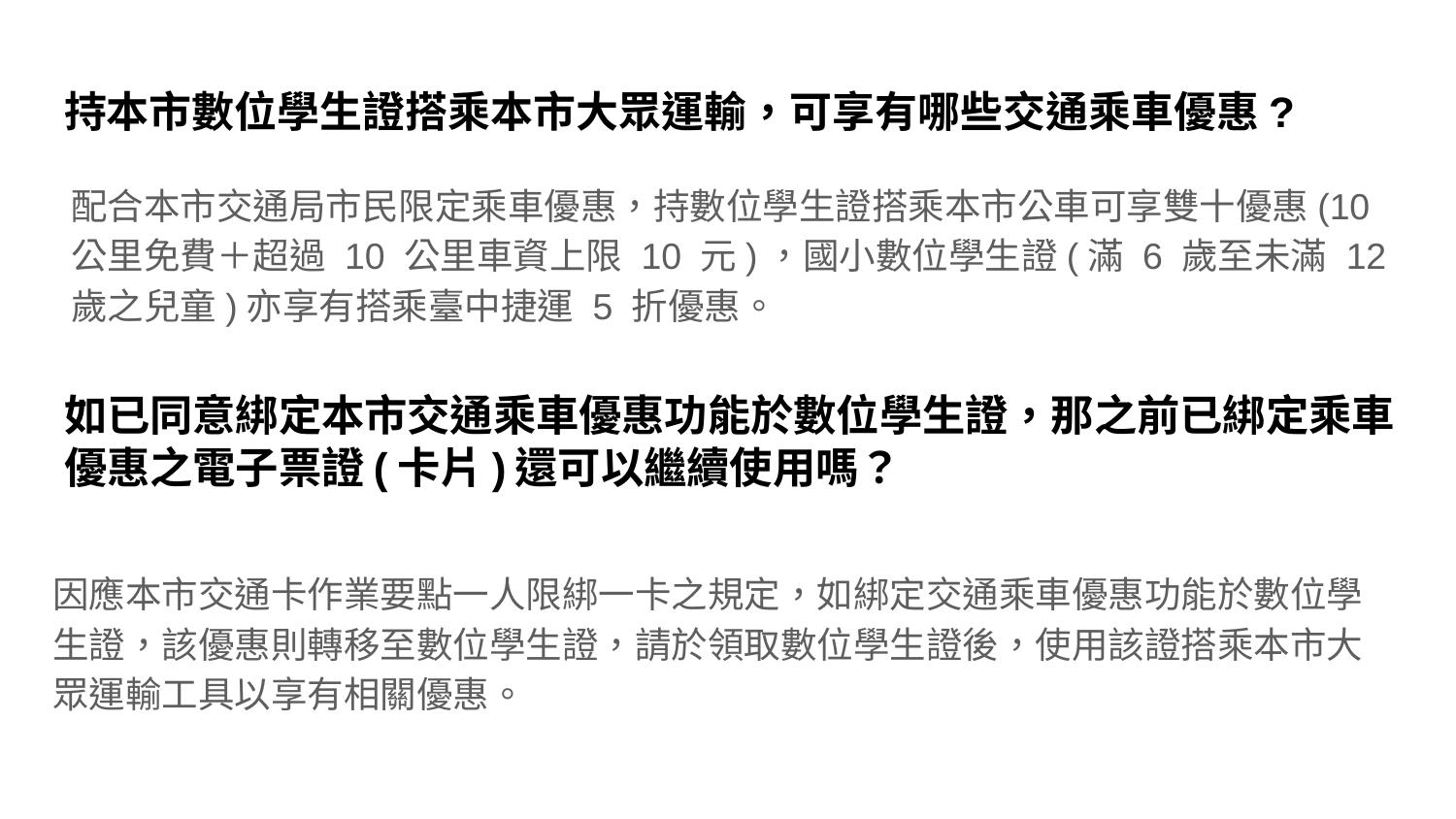

# 持本市數位學生證搭乘本市大眾運輸，可享有哪些交通乘車優惠?
配合本市交通局市民限定乘車優惠，持數位學生證搭乘本市公車可享雙十優惠(10 公里免費＋超過 10 公里車資上限 10 元)，國小數位學生證(滿 6 歲至未滿 12 歲之兒童)亦享有搭乘臺中捷運 5 折優惠。
如已同意綁定本市交通乘車優惠功能於數位學生證，那之前已綁定乘車優惠之電子票證(卡片)還可以繼續使用嗎？
因應本市交通卡作業要點一人限綁一卡之規定，如綁定交通乘車優惠功能於數位學生證，該優惠則轉移至數位學生證，請於領取數位學生證後，使用該證搭乘本市大眾運輸工具以享有相關優惠。